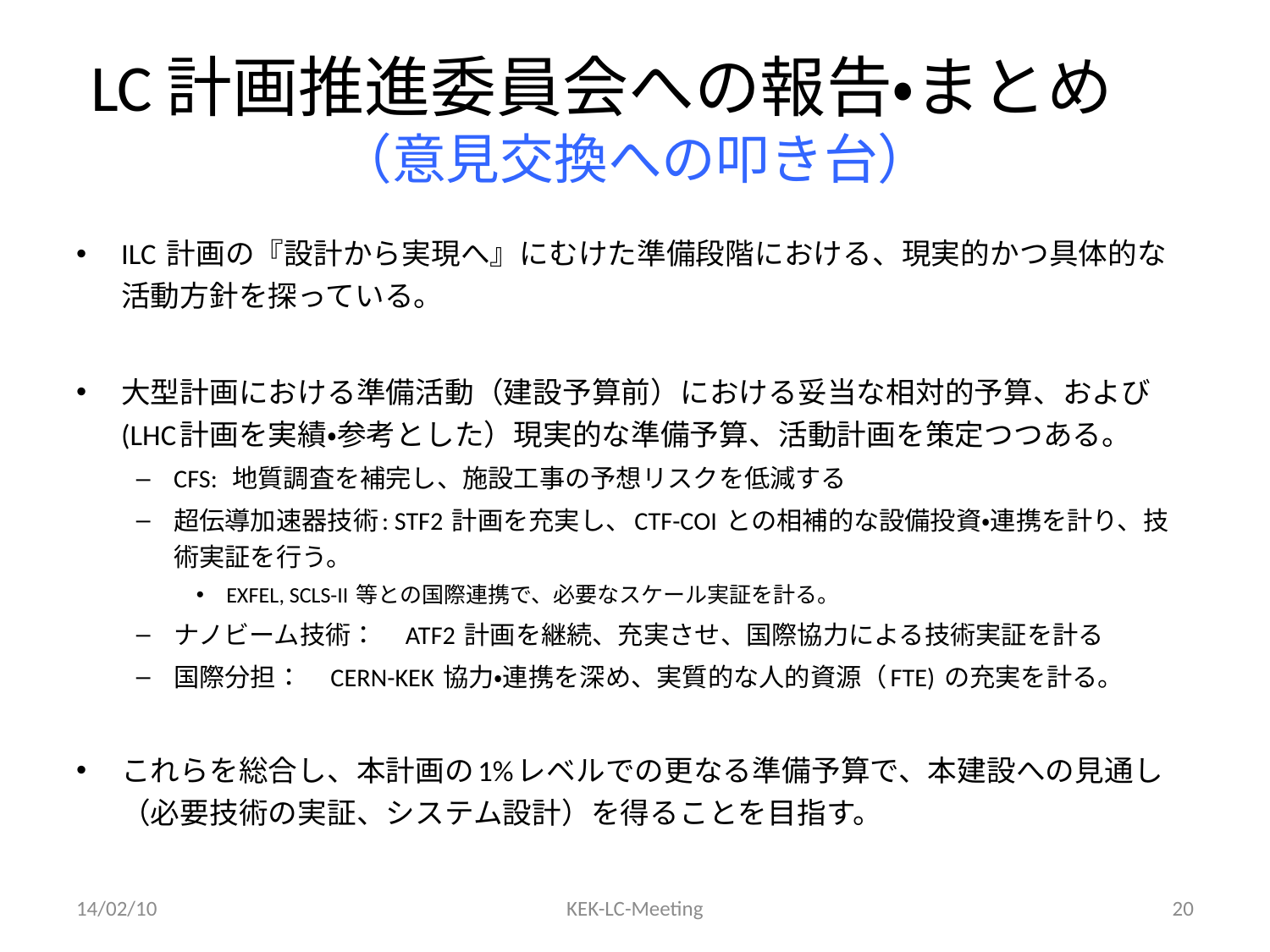

# LC計画推進委員会への報告・まとめ　（意見交換への叩き台）
ILC 計画の『設計から実現へ』にむけた準備段階における、現実的かつ具体的な活動方針を探っている。

大型計画における準備活動（建設予算前）における妥当な相対的予算、および(LHC計画を実績・参考とした）現実的な準備予算、活動計画を策定つつある。
CFS:  地質調査を補完し、施設工事の予想リスクを低減する
超伝導加速器技術: STF2 計画を充実し、CTF-COI との相補的な設備投資・連携を計り、技術実証を行う。
EXFEL, SCLS-II 等との国際連携で、必要なスケール実証を計る。
ナノビーム技術：　ATF2 計画を継続、充実させ、国際協力による技術実証を計る
国際分担：　CERN-KEK 協力・連携を深め、実質的な人的資源（FTE) の充実を計る。

これらを総合し、本計画の1%レベルでの更なる準備予算で、本建設への見通し（必要技術の実証、システム設計）を得ることを目指す。
14/02/10
KEK-LC-Meeting
20